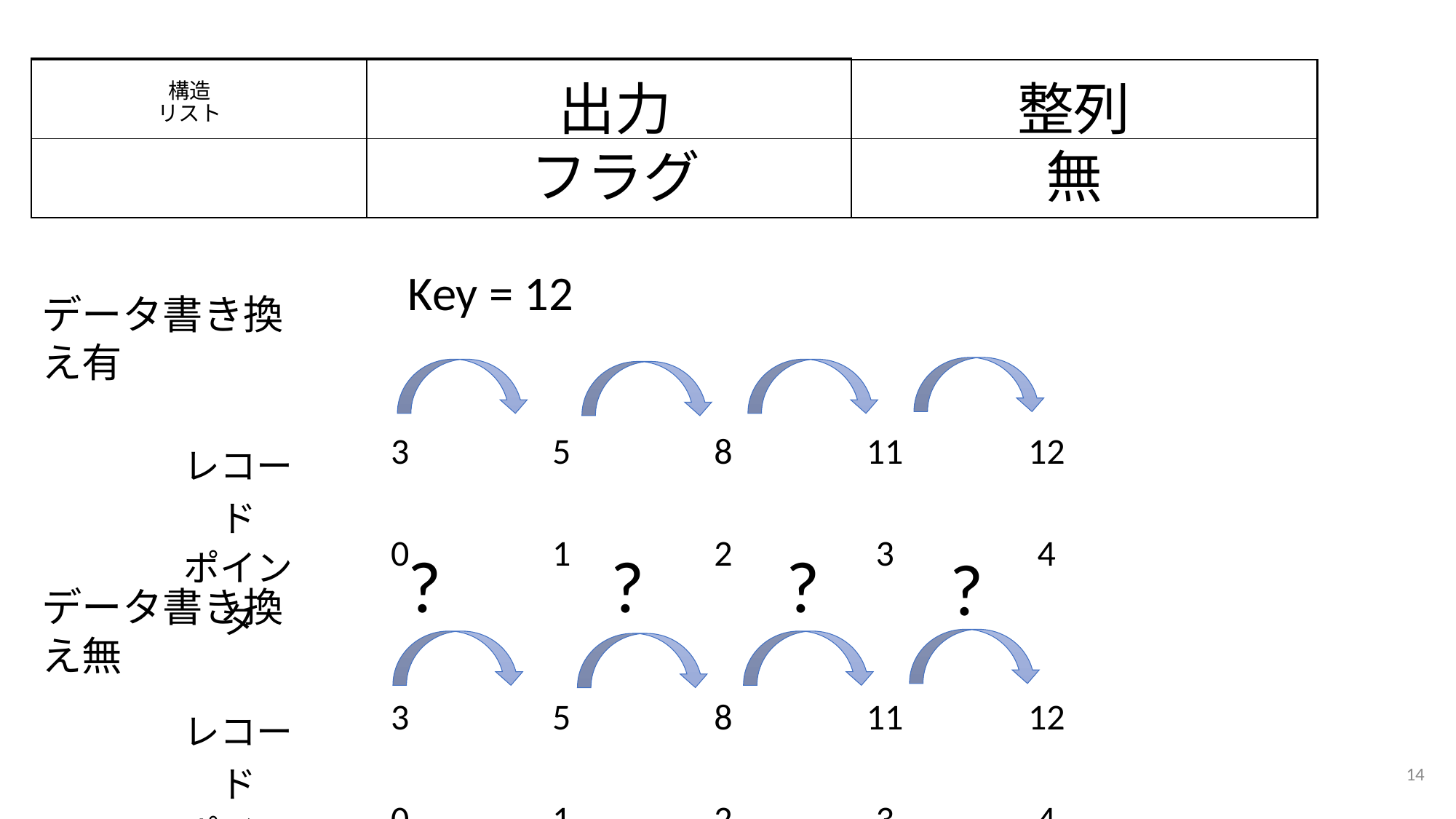

出力
フラグ
整列
無

# 構造 リスト
Key = 12
データ書き換え有

| レコード | 3 | 5 | 8 | 11 | 12 |
| --- | --- | --- | --- | --- | --- |
| ポインタ | 0 | 1 | 2 | 3 | 4 |
?
?
?
?
データ書き換え無

| レコード | 3 | 5 | 8 | 11 | 12 |
| --- | --- | --- | --- | --- | --- |
| ポインタ | 0 | 1 | 2 | 3 | 4 |
14